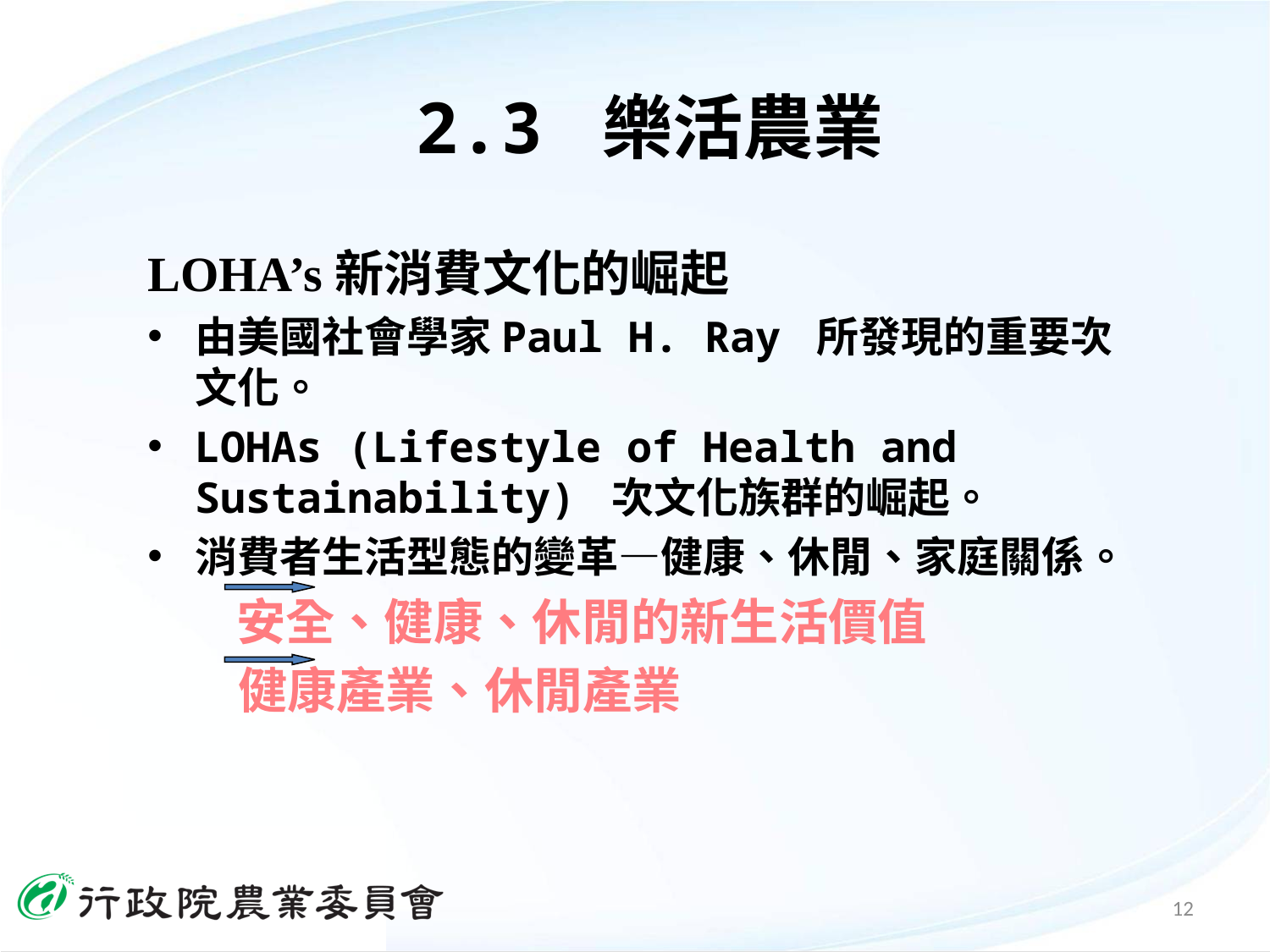

# 2.3 樂活農業
LOHA’s新消費文化的崛起
由美國社會學家Paul H. Ray 所發現的重要次文化。
LOHAs (Lifestyle of Health and Sustainability) 次文化族群的崛起。
消費者生活型態的變革—健康、休閒、家庭關係。
       安全、健康、休閒的新生活價值
       健康產業、休閒產業

12